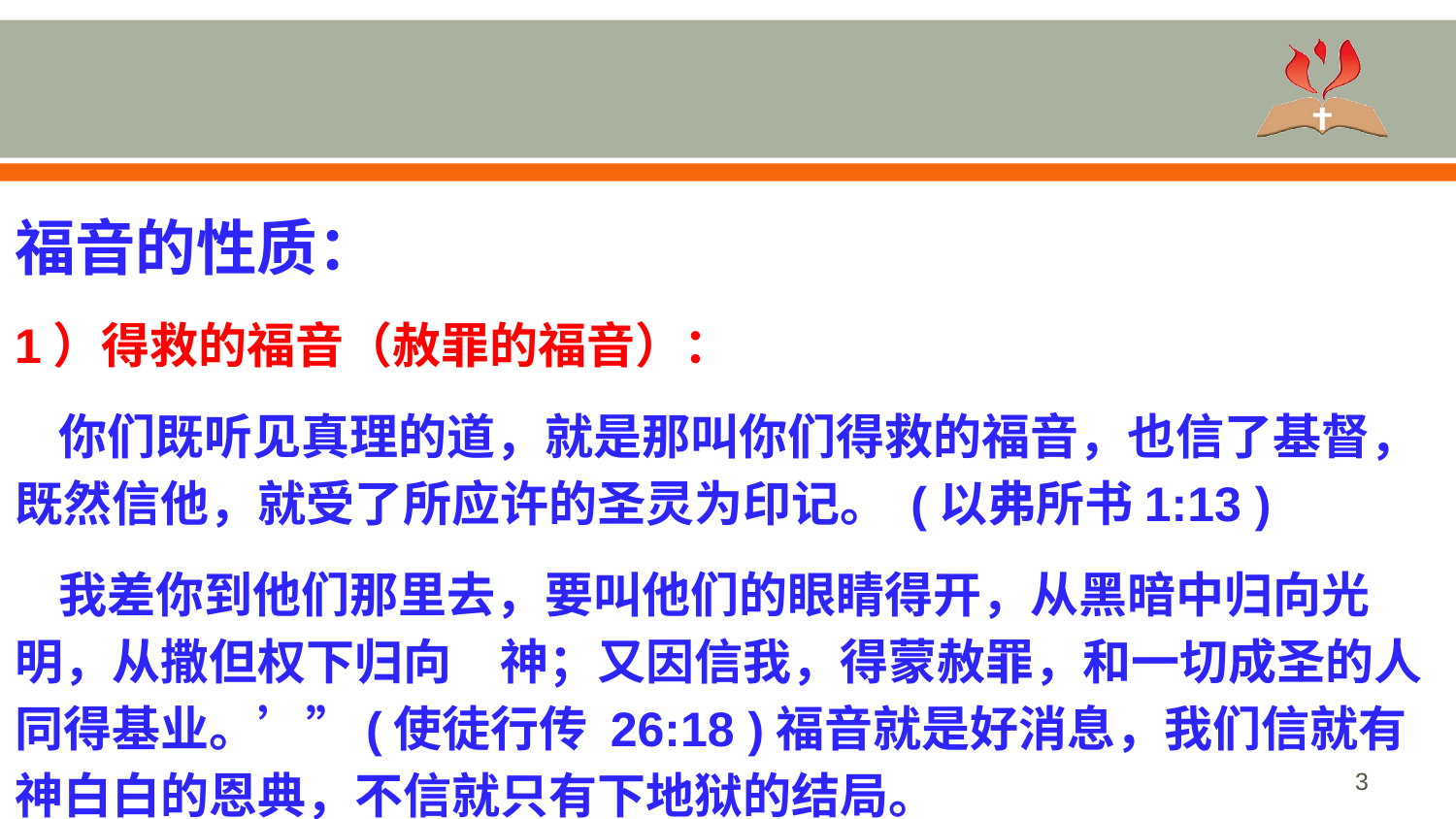

福音的性质：
1）得救的福音（赦罪的福音）：
你们既听见真理的道，就是那叫你们得救的福音，也信了基督，既然信他，就受了所应许的圣灵为印记。 (以弗所书1:13 )
我差你到他们那里去，要叫他们的眼睛得开，从黑暗中归向光明，从撒但权下归向　神；又因信我，得蒙赦罪，和一切成圣的人同得基业。’”(使徒行传 26:18 )福音就是好消息，我们信就有神白白的恩典，不信就只有下地狱的结局。

3